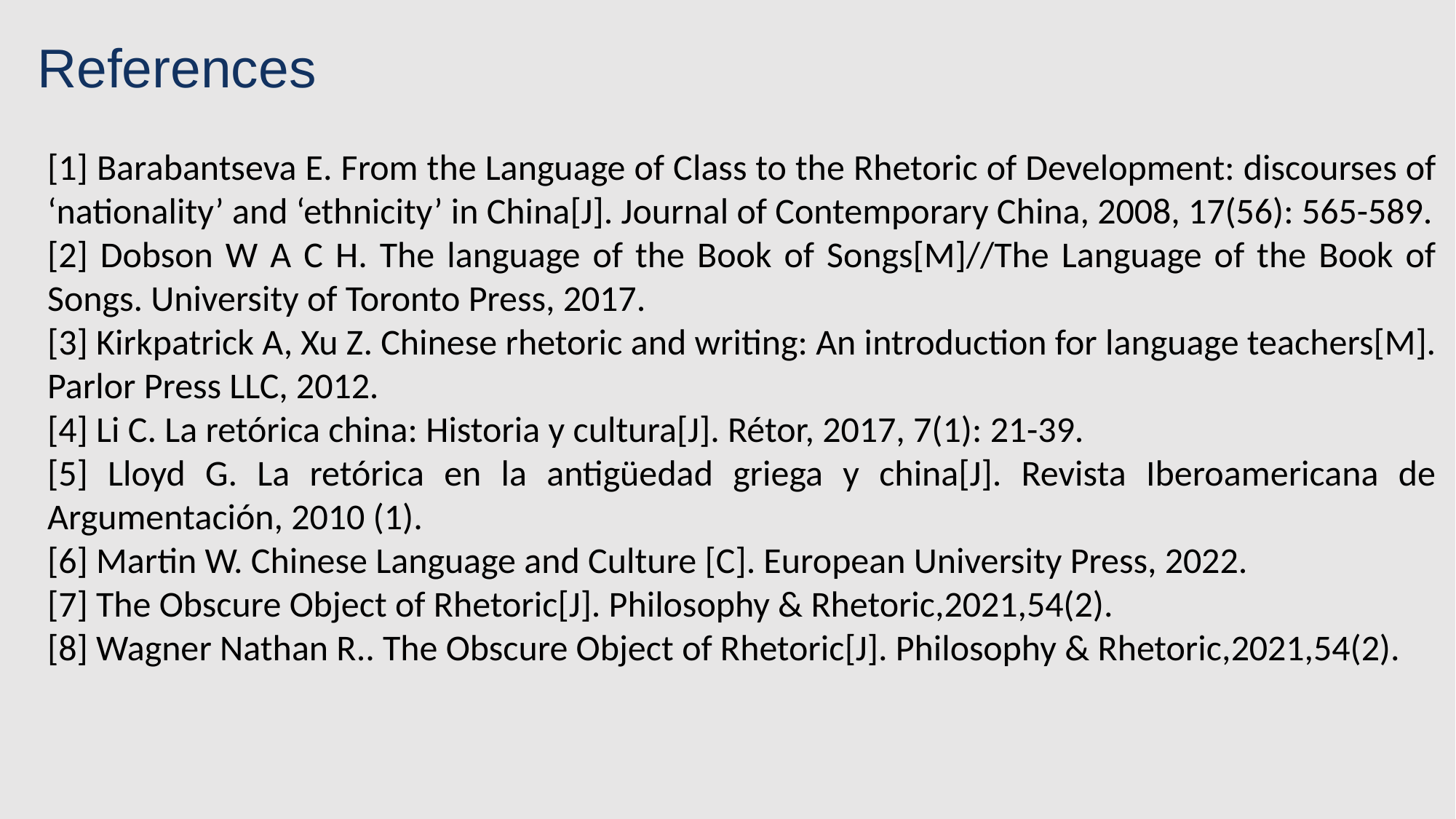

References

[1] Barabantseva E. From the Language of Class to the Rhetoric of Development: discourses of ‘nationality’ and ‘ethnicity’ in China[J]. Journal of Contemporary China, 2008, 17(56): 565-589.
[2] Dobson W A C H. The language of the Book of Songs[M]//The Language of the Book of Songs. University of Toronto Press, 2017.
[3] Kirkpatrick A, Xu Z. Chinese rhetoric and writing: An introduction for language teachers[M]. Parlor Press LLC, 2012.
[4] Li C. La retórica china: Historia y cultura[J]. Rétor, 2017, 7(1): 21-39.
[5] Lloyd G. La retórica en la antigüedad griega y china[J]. Revista Iberoamericana de Argumentación, 2010 (1).
[6] Martin W. Chinese Language and Culture [C]. European University Press, 2022.
[7] The Obscure Object of Rhetoric[J]. Philosophy & Rhetoric,2021,54(2).
[8] Wagner Nathan R.. The Obscure Object of Rhetoric[J]. Philosophy & Rhetoric,2021,54(2).

姜平: 中西修辞学发展初探[J], 四川教育学院学报, 1998(1), 48-50.
许红菊: 汉语修辞与发展[D], 湖北: 华中科技大学, 2012.